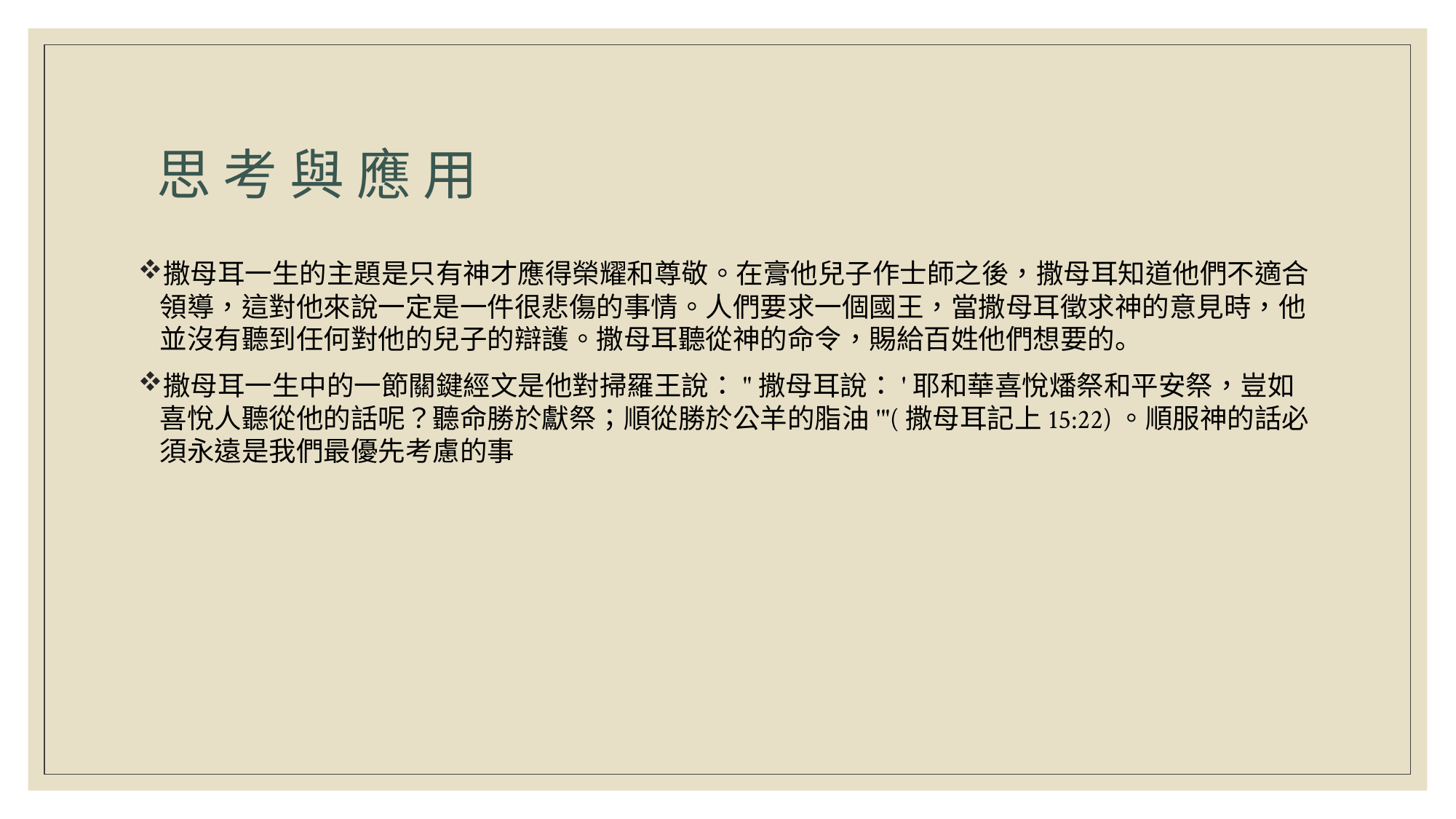

思 考 與 應 用
撒母耳一生的主題是只有神才應得榮耀和尊敬。在膏他兒子作士師之後，撒母耳知道他們不適合領導，這對他來說一定是一件很悲傷的事情。人們要求一個國王，當撒母耳徵求神的意見時，他並沒有聽到任何對他的兒子的辯護。撒母耳聽從神的命令，賜給百姓他們想要的。
撒母耳一生中的一節關鍵經文是他對掃羅王說："撒母耳說：'耶和華喜悅燔祭和平安祭，豈如喜悅人聽從他的話呢？聽命勝於獻祭；順從勝於公羊的脂油'"(撒母耳記上15:22)。順服神的話必須永遠是我們最優先考慮的事